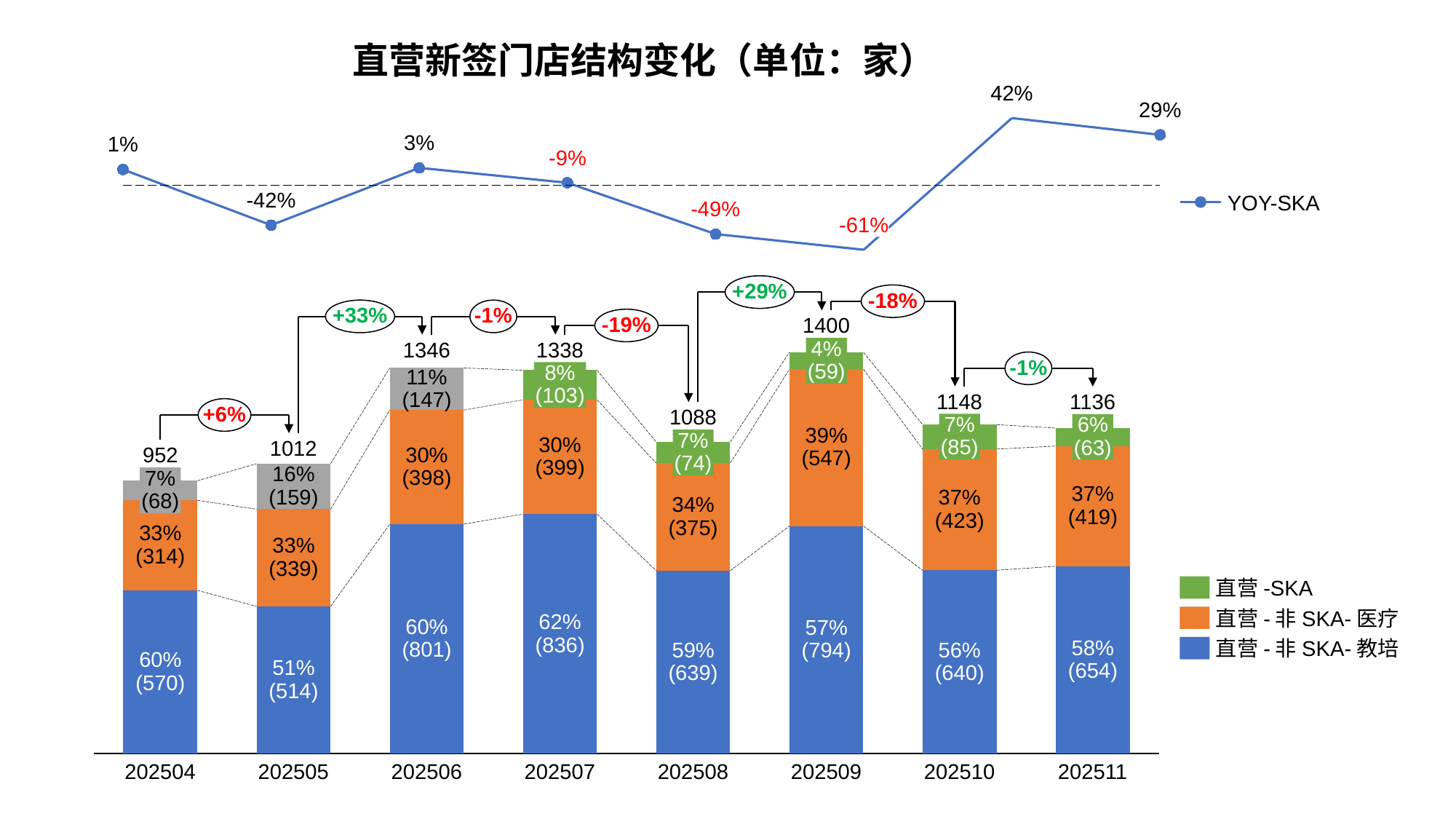

直营新签门店结构变化（单位：家）
42%
29%

### Chart

| Category |  |
|---|---|
3%
1%
-9%
-42%
YOY-SKA

-49%
-61%
+29%
-18%
+33%
-1%
-19%
1400
4%
(59)
1346
1338

### Chart

| Category |  |  |  |
|---|---|---|---|
-1%
8%
(103)
11%
(147)
1148
1136
+6%
1088
7%
(85)
6%
(63)
39%
(547)
7%
(74)
30%
(399)
1012
30%
(398)
952
16%
(159)
7%
(68)
37%
(419)
37%
(423)
34%
(375)
33%
(314)
33%
(339)

直营-SKA

直营-非SKA-医疗
62%
(836)
60%
(801)
57%
(794)
58%
(654)

直营-非SKA-教培
56%
(640)
59%
(639)
60%
(570)
51%
(514)
202504
202505
202506
202507
202508
202509
202510
202511